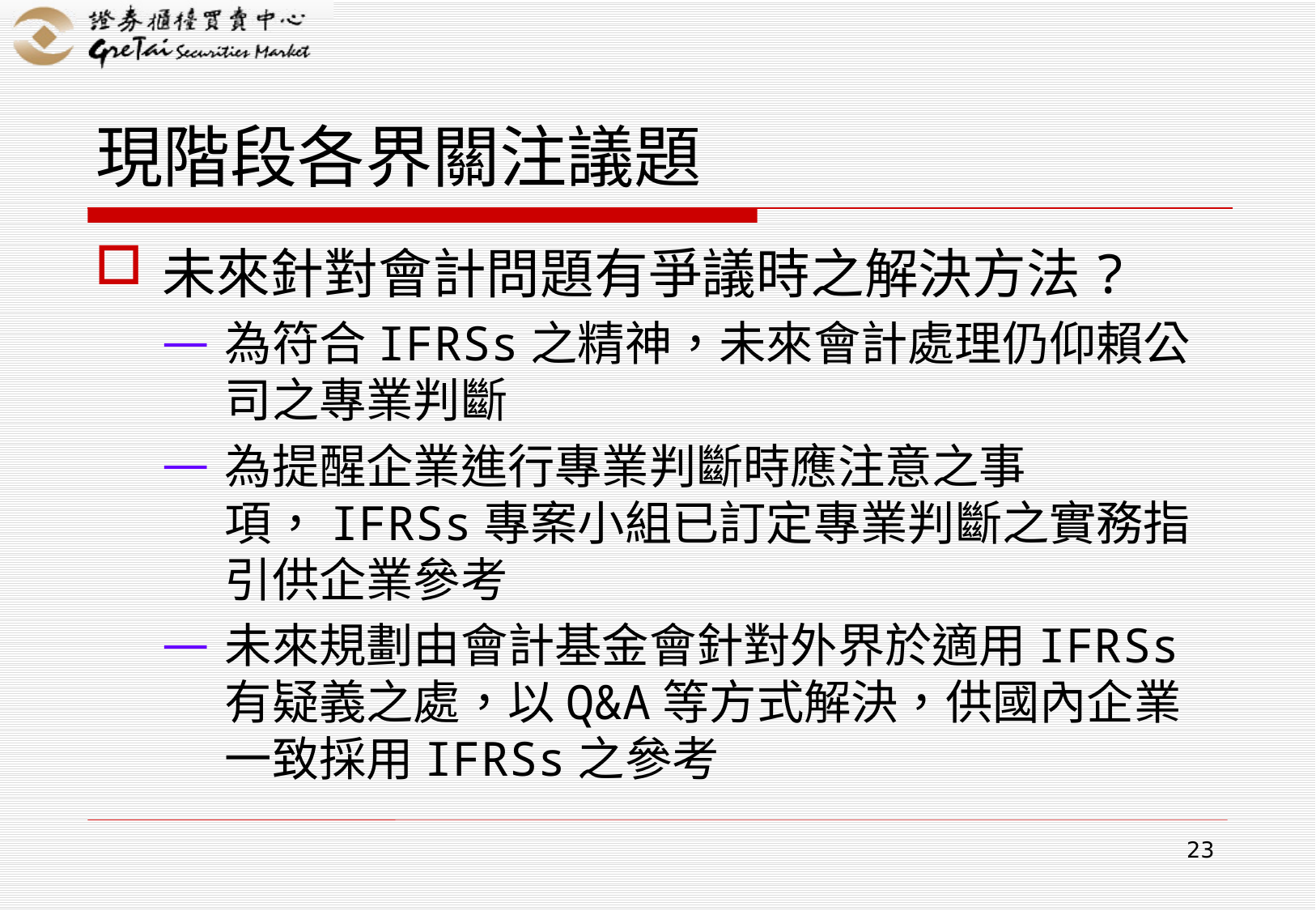

# 現階段各界關注議題
未來針對會計問題有爭議時之解決方法?
為符合IFRSs之精神，未來會計處理仍仰賴公司之專業判斷
為提醒企業進行專業判斷時應注意之事項，IFRSs專案小組已訂定專業判斷之實務指引供企業參考
未來規劃由會計基金會針對外界於適用IFRSs有疑義之處，以Q&A等方式解決，供國內企業一致採用IFRSs之參考
23